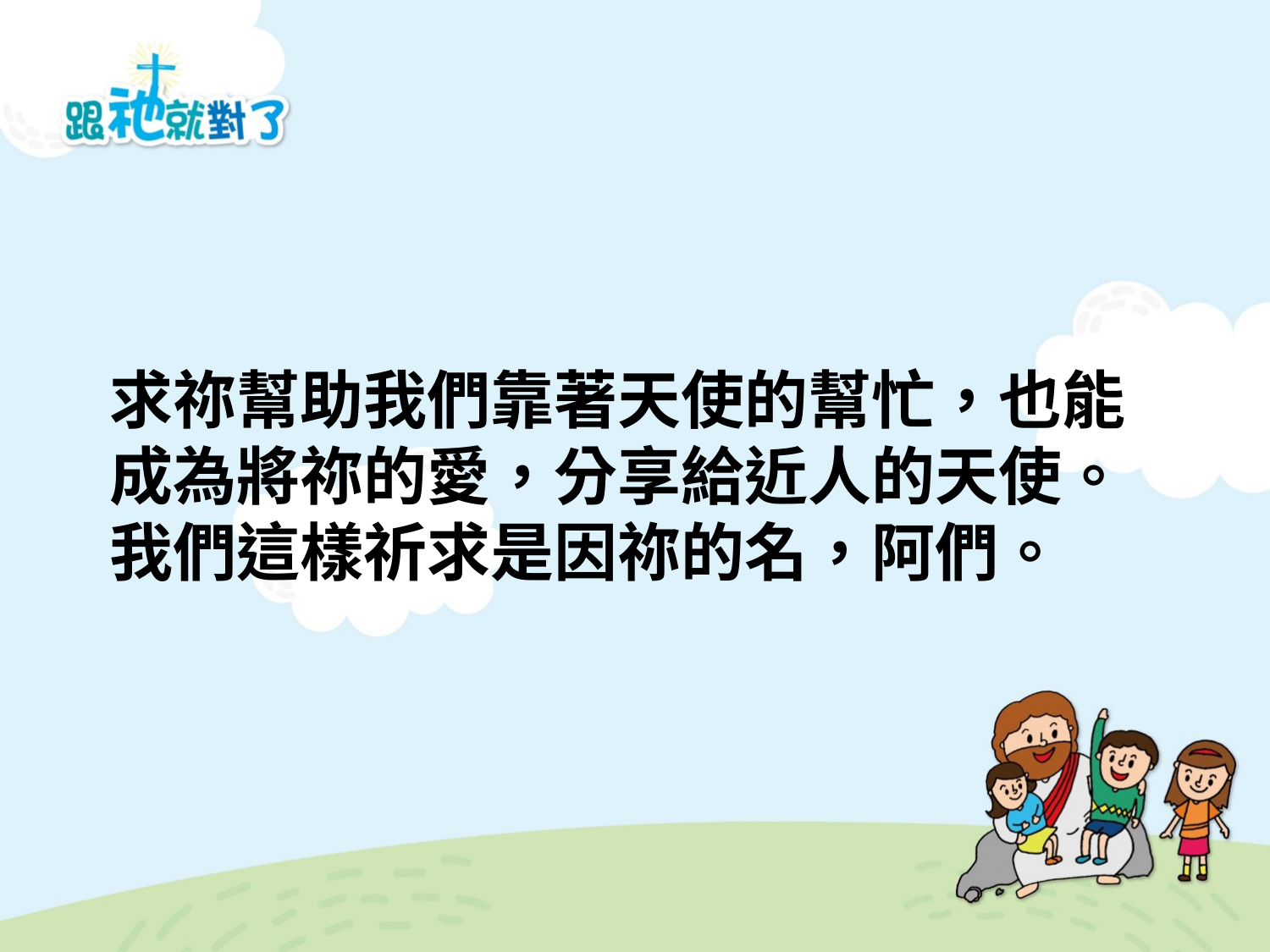

求祢幫助我們靠著天使的幫忙，也能成為將祢的愛，分享給近人的天使。我們這樣祈求是因祢的名，阿們。